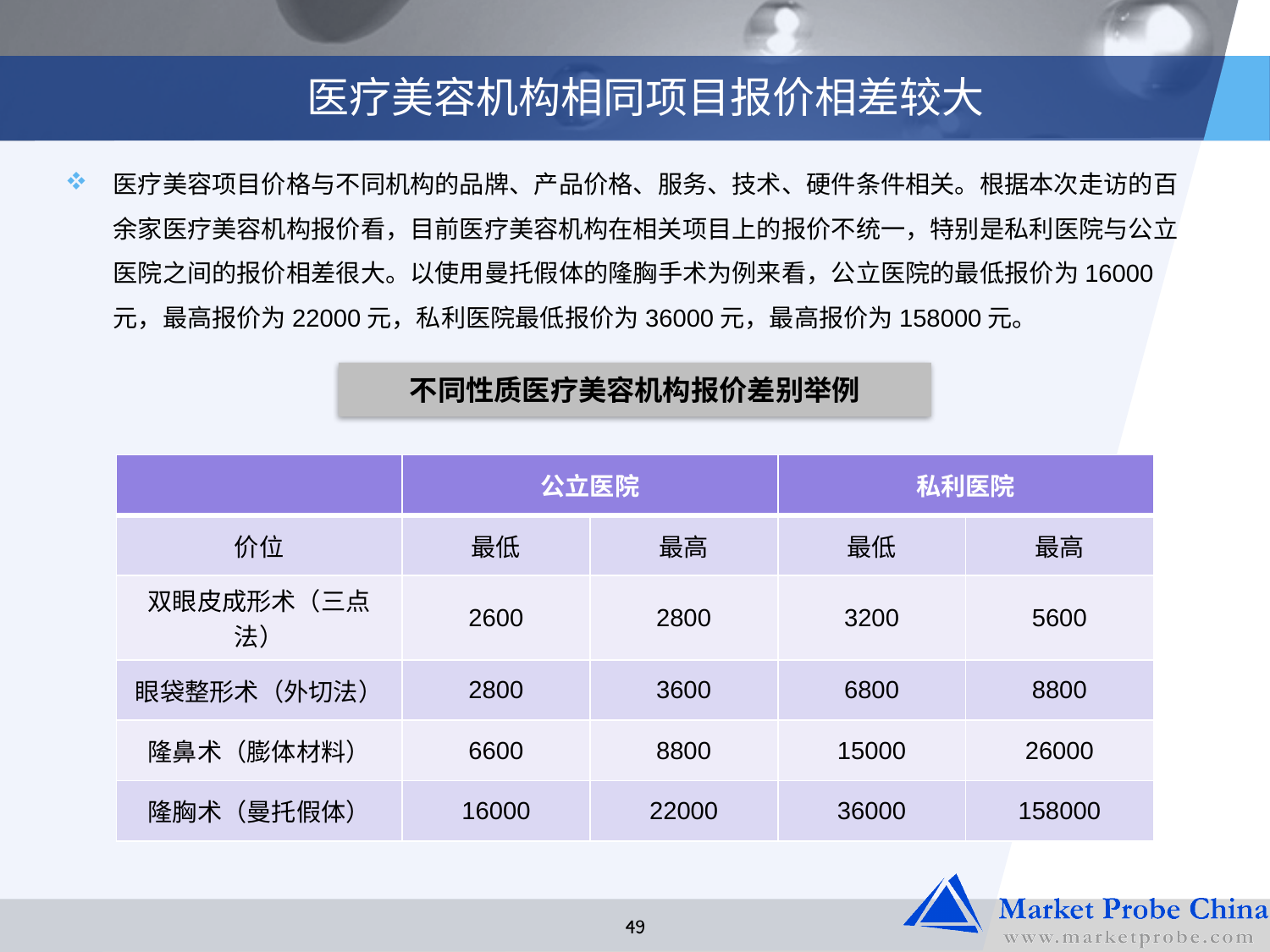

# 医疗美容机构相同项目报价相差较大
医疗美容项目价格与不同机构的品牌、产品价格、服务、技术、硬件条件相关。根据本次走访的百余家医疗美容机构报价看，目前医疗美容机构在相关项目上的报价不统一，特别是私利医院与公立医院之间的报价相差很大。以使用曼托假体的隆胸手术为例来看，公立医院的最低报价为16000元，最高报价为22000元，私利医院最低报价为36000元，最高报价为158000元。
不同性质医疗美容机构报价差别举例
|  | 公立医院 |  | 私利医院 |  |
| --- | --- | --- | --- | --- |
| 价位 | 最低 | 最高 | 最低 | 最高 |
| 双眼皮成形术（三点法） | 2600 | 2800 | 3200 | 5600 |
| 眼袋整形术（外切法） | 2800 | 3600 | 6800 | 8800 |
| 隆鼻术（膨体材料） | 6600 | 8800 | 15000 | 26000 |
| 隆胸术（曼托假体） | 16000 | 22000 | 36000 | 158000 |
49